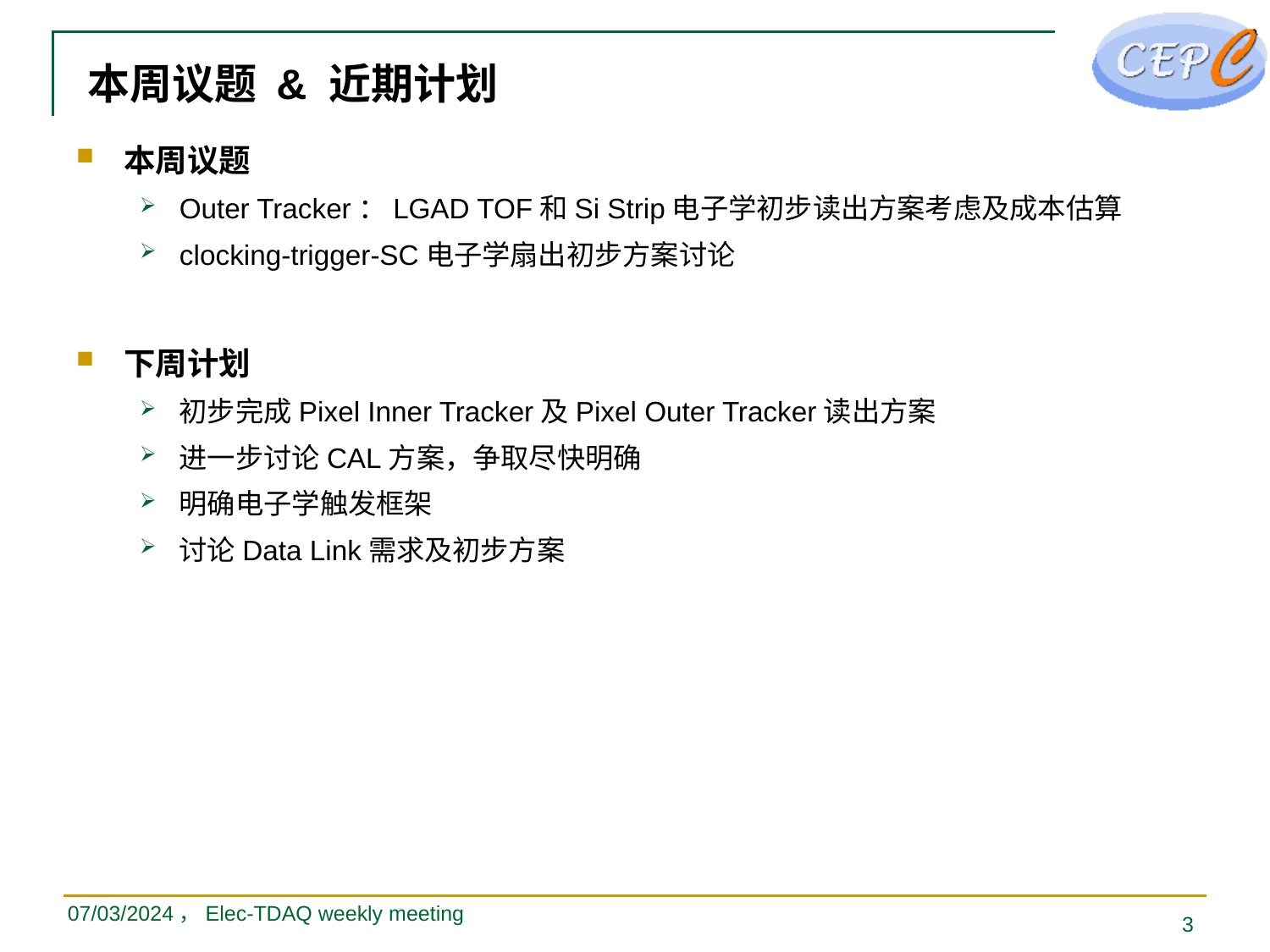

# 本周议题 & 近期计划
本周议题
Outer Tracker：LGAD TOF和Si Strip电子学初步读出方案考虑及成本估算
clocking-trigger-SC电子学扇出初步方案讨论

下周计划
初步完成Pixel Inner Tracker及Pixel Outer Tracker读出方案
进一步讨论CAL方案，争取尽快明确
明确电子学触发框架
讨论Data Link需求及初步方案
07/03/2024，Elec-TDAQ weekly meeting
3